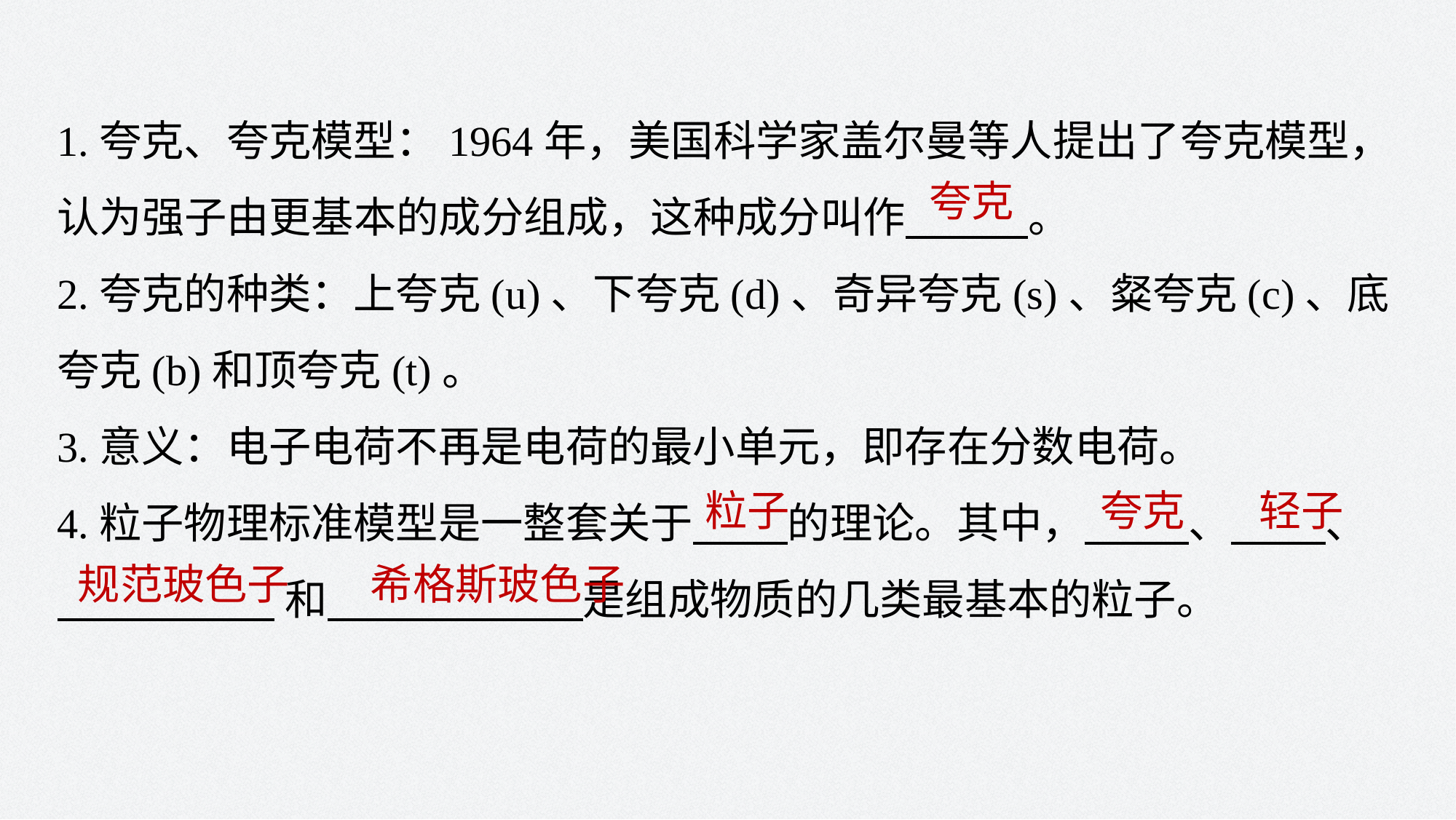

1.夸克、夸克模型：1964年，美国科学家盖尔曼等人提出了夸克模型，认为强子由更基本的成分组成，这种成分叫作             。
2.夸克的种类：上夸克(u)、下夸克(d)、奇异夸克(s)、粲夸克(c)、底夸克(b)和顶夸克(t)。
3.意义：电子电荷不再是电荷的最小单元，即存在分数电荷。
4.粒子物理标准模型是一整套关于          的理论。其中，           、          、
                       和                           是组成物质的几类最基本的粒子。
夸克
粒子
夸克
轻子
规范玻色子
希格斯玻色子